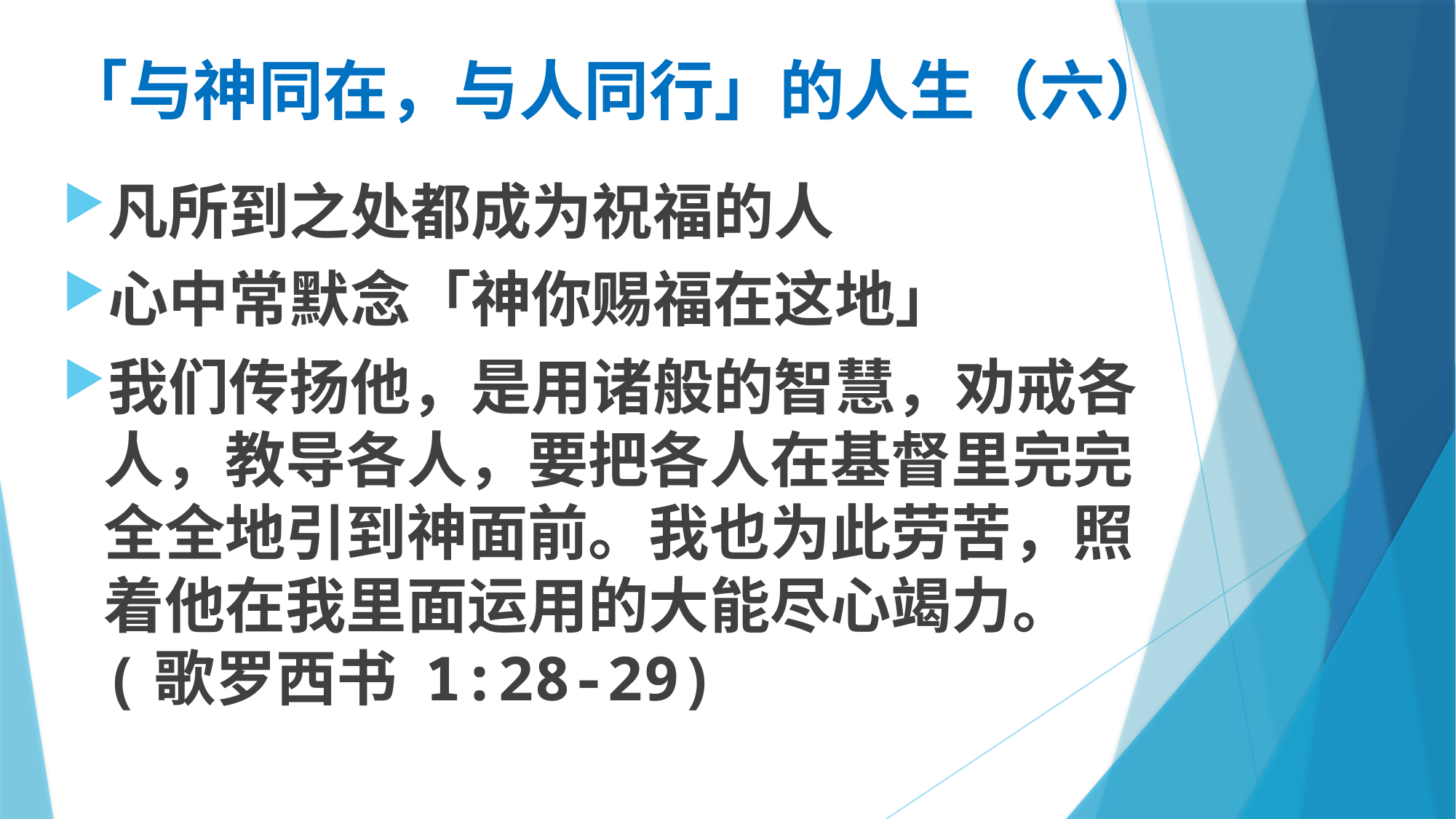

# 「与神同在，与人同行」的人生（六）
凡所到之处都成为祝福的人
心中常默念「神你赐福在这地」
我们传扬他，是用诸般的智慧，劝戒各人，教导各人，要把各人在基督里完完全全地引到神面前。我也为此劳苦，照着他在我里面运用的大能尽心竭力。 (歌罗西书 1:28-29)